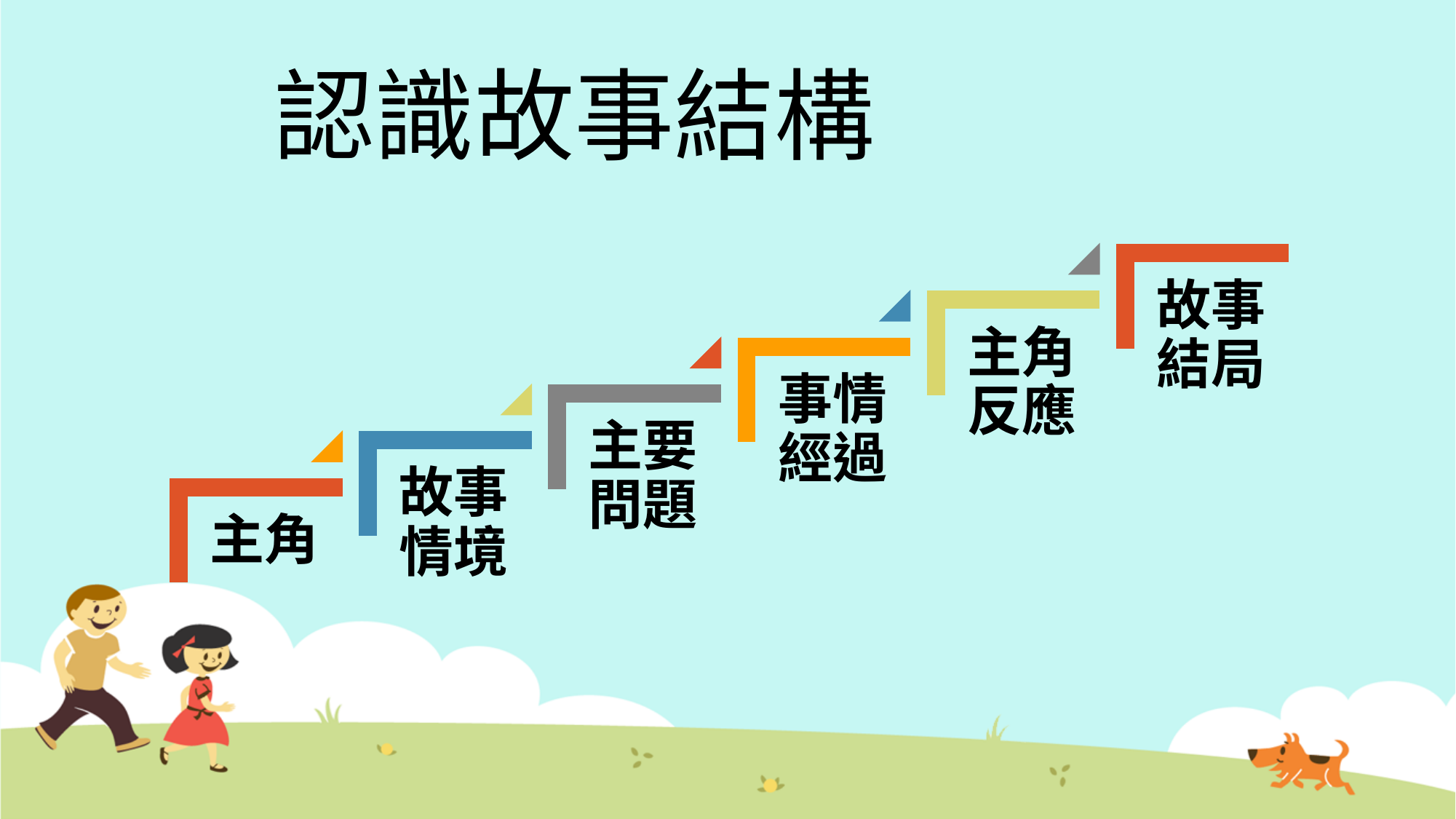

# 認識故事結構
主角
故事情境
主要問題
事情經過
主角反應
故事結局